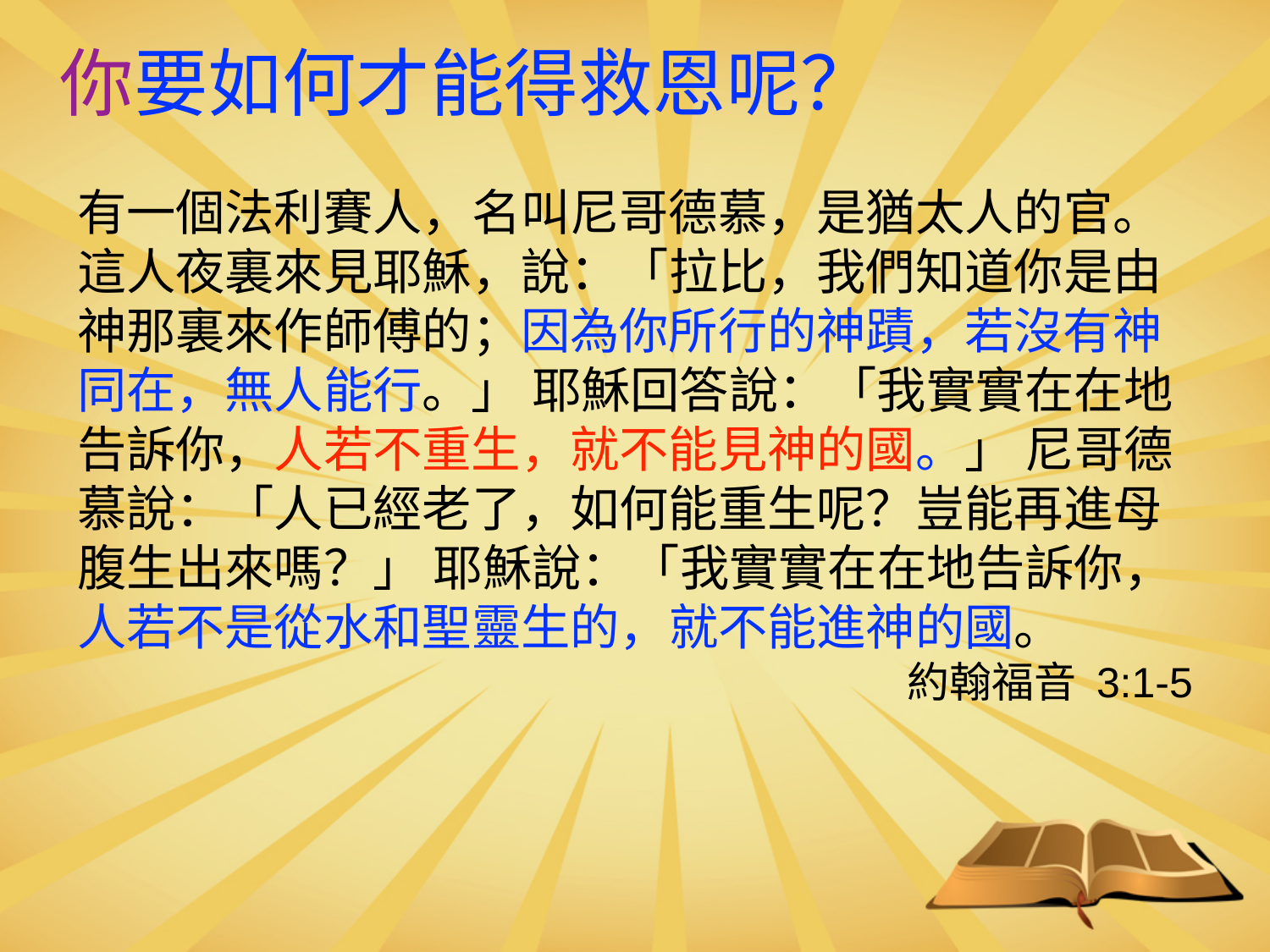

你要如何才能得救恩呢？
有一個法利賽人，名叫尼哥德慕，是猶太人的官。 這人夜裏來見耶穌，說：「拉比，我們知道你是由神那裏來作師傅的；因為你所行的神蹟，若沒有神同在，無人能行。」 耶穌回答說：「我實實在在地告訴你，人若不重生，就不能見神的國。」 尼哥德慕說：「人已經老了，如何能重生呢？豈能再進母腹生出來嗎？」 耶穌說：「我實實在在地告訴你，人若不是從水和聖靈生的，就不能進神的國。
約翰福音 3:1-5